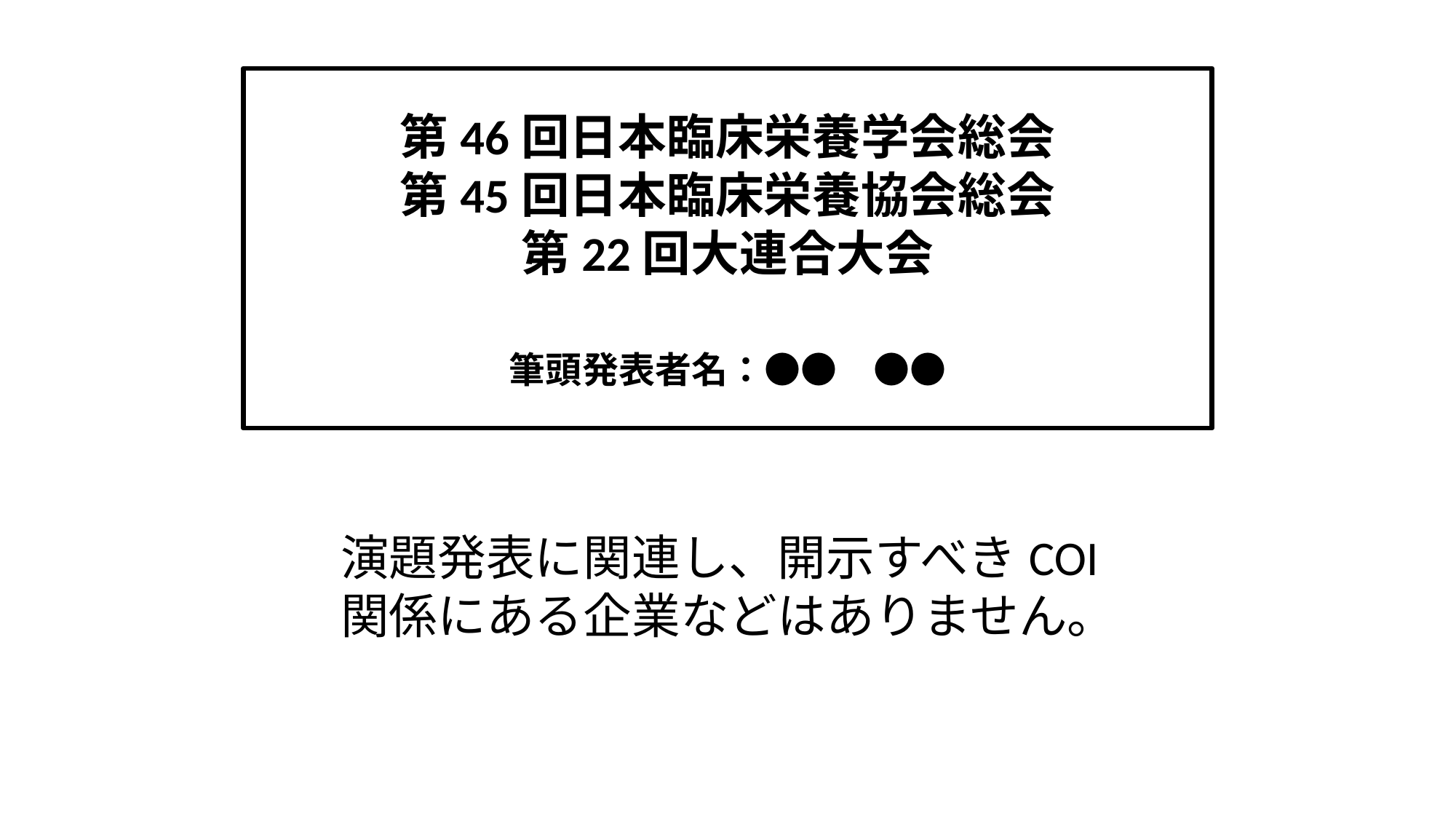

第46回日本臨床栄養学会総会
第45回日本臨床栄養協会総会
第22回大連合大会

筆頭発表者名：●●　●●

演題発表に関連し、開示すべきCOI
関係にある企業などはありません。